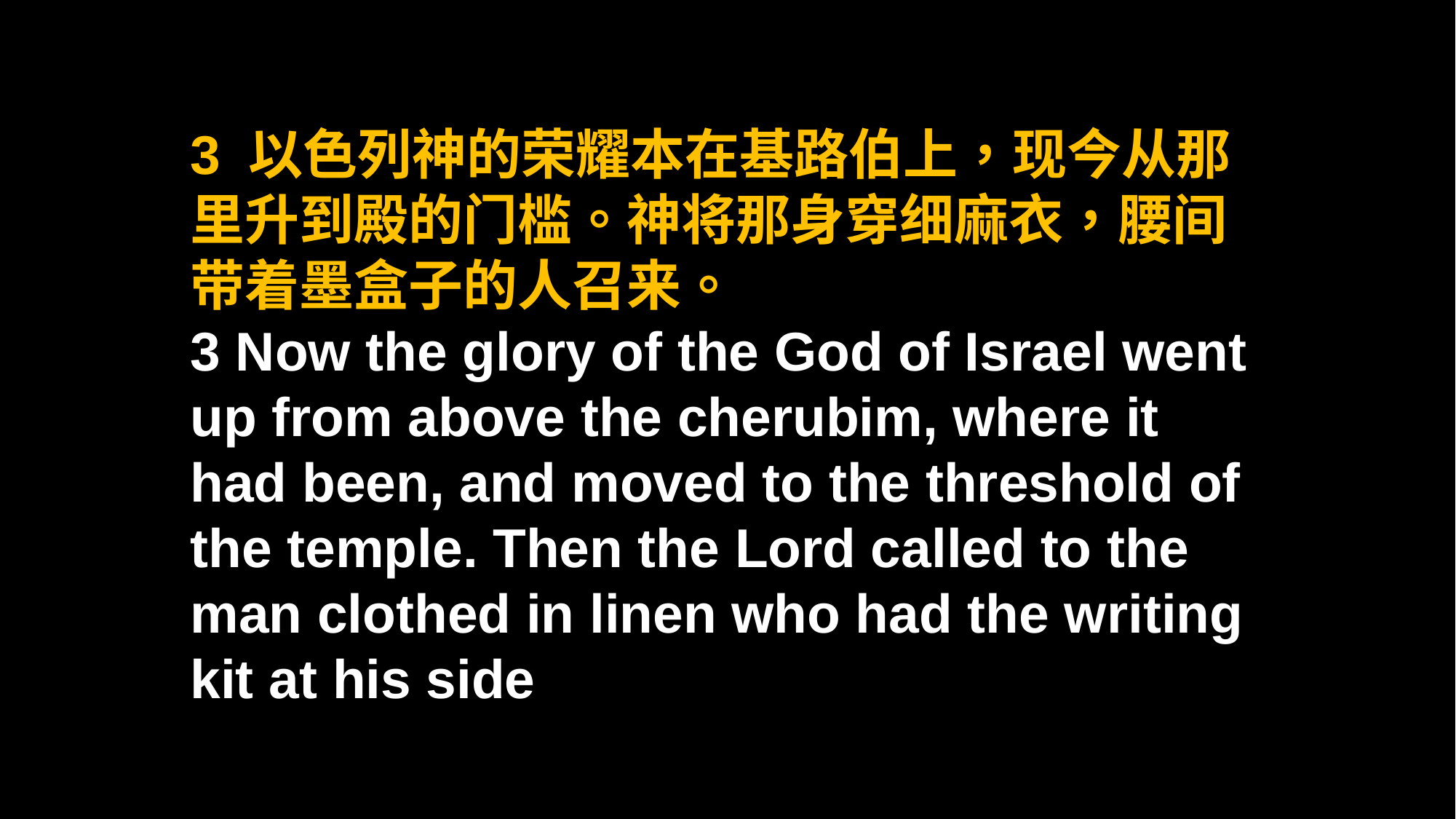

3 以色列神的荣耀本在基路伯上，现今从那里升到殿的门槛。神将那身穿细麻衣，腰间带着墨盒子的人召来。
3 Now the glory of the God of Israel went up from above the cherubim, where it had been, and moved to the threshold of the temple. Then the Lord called to the man clothed in linen who had the writing kit at his side